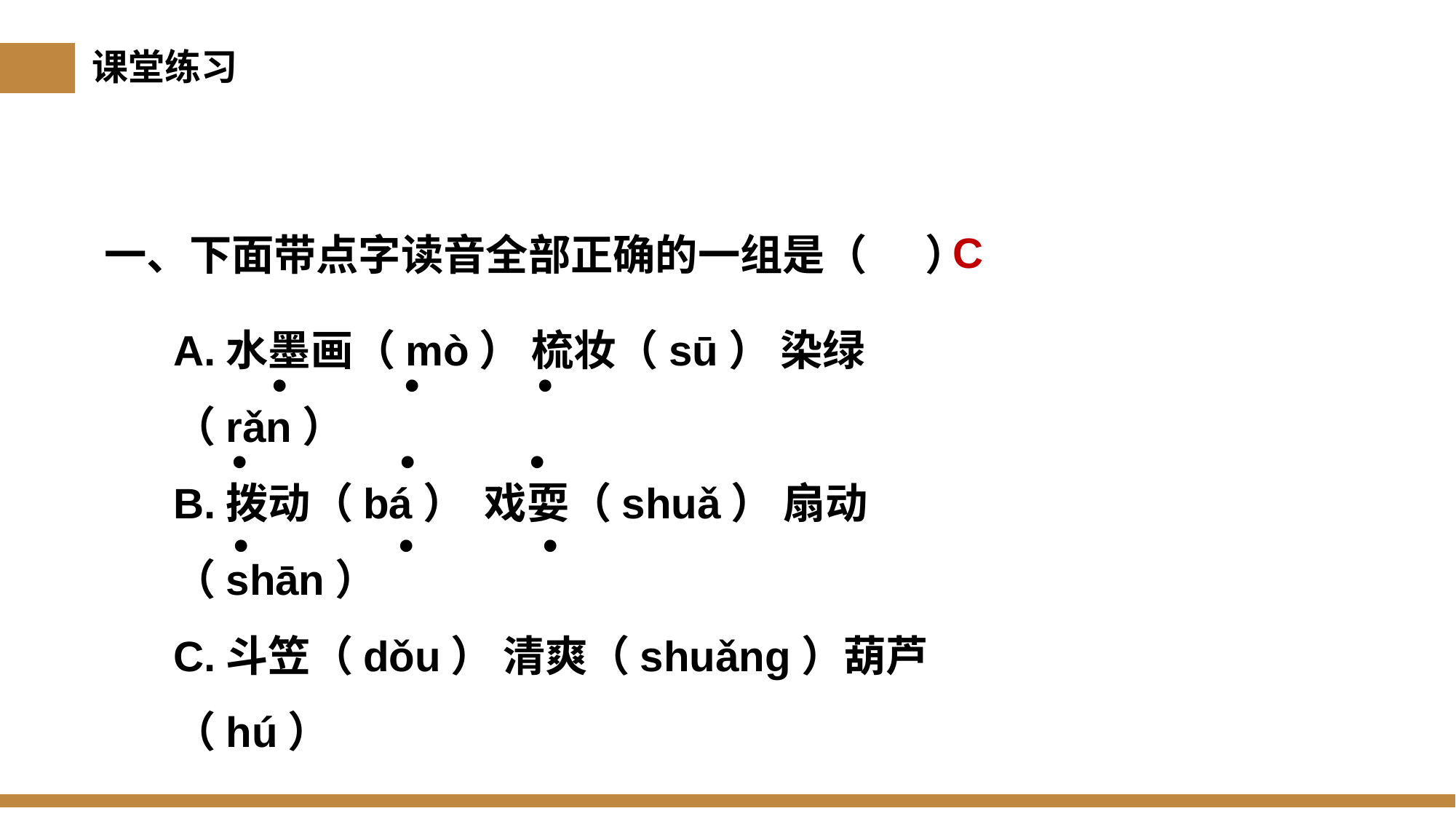

课堂练习
C
一、下面带点字读音全部正确的一组是（      ）
A.水墨画（mò） 梳妆（sū） 染绿（rǎn）
B.拨动（bá）  戏耍（shuǎ） 扇动（shān）
C.斗笠（dǒu） 清爽（shuǎng）葫芦（hú）
•          •          •
•             •          •
•             •           •